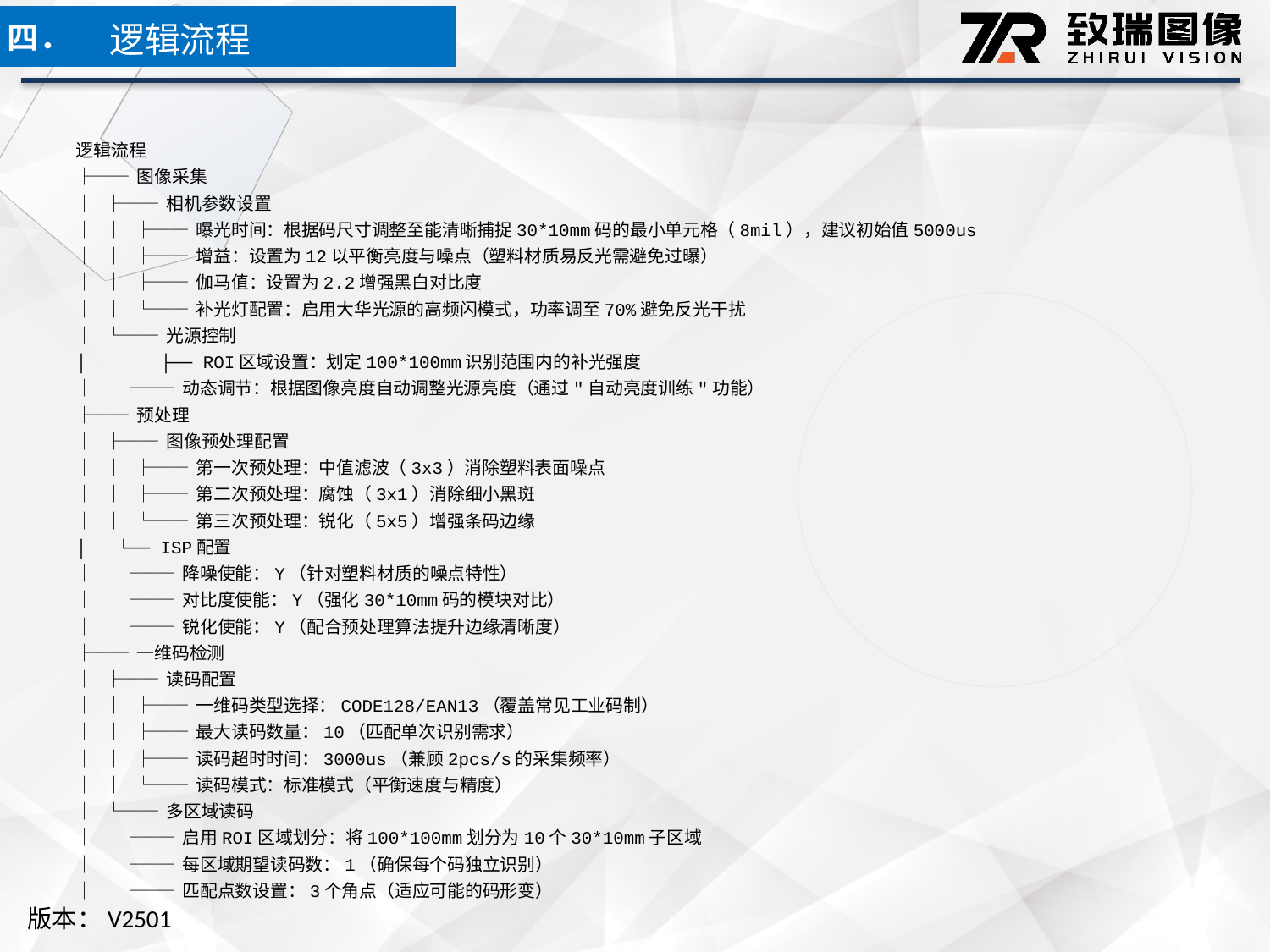

逻辑流程
四．

逻辑流程
├── 图像采集
│   ├── 相机参数设置
│   │   ├── 曝光时间：根据码尺寸调整至能清晰捕捉30*10mm码的最小单元格（8mil），建议初始值5000us
│   │   ├── 增益：设置为12以平衡亮度与噪点（塑料材质易反光需避免过曝）
│   │   ├── 伽马值：设置为2.2增强黑白对比度
│   │   └── 补光灯配置：启用大华光源的高频闪模式，功率调至70%避免反光干扰
│   └── 光源控制
│       ├── ROI区域设置：划定100*100mm识别范围内的补光强度
│       └── 动态调节：根据图像亮度自动调整光源亮度（通过"自动亮度训练"功能）
├── 预处理
│   ├── 图像预处理配置
│   │   ├── 第一次预处理：中值滤波（3x3）消除塑料表面噪点
│   │   ├── 第二次预处理：腐蚀（3x1）消除细小黑斑
│   │   └── 第三次预处理：锐化（5x5）增强条码边缘
│   └── ISP配置
│       ├── 降噪使能：Y（针对塑料材质的噪点特性）
│       ├── 对比度使能：Y（强化30*10mm码的模块对比）
│       └── 锐化使能：Y（配合预处理算法提升边缘清晰度）
├── 一维码检测
│   ├── 读码配置
│   │   ├── 一维码类型选择：CODE128/EAN13（覆盖常见工业码制）
│   │   ├── 最大读码数量：10（匹配单次识别需求）
│   │   ├── 读码超时时间：3000us（兼顾2pcs/s的采集频率）
│   │   └── 读码模式：标准模式（平衡速度与精度）
│   └── 多区域读码
│       ├── 启用ROI区域划分：将100*100mm划分为10个30*10mm子区域
│       ├── 每区域期望读码数：1（确保每个码独立识别）
│       └── 匹配点数设置：3个角点（适应可能的码形变）